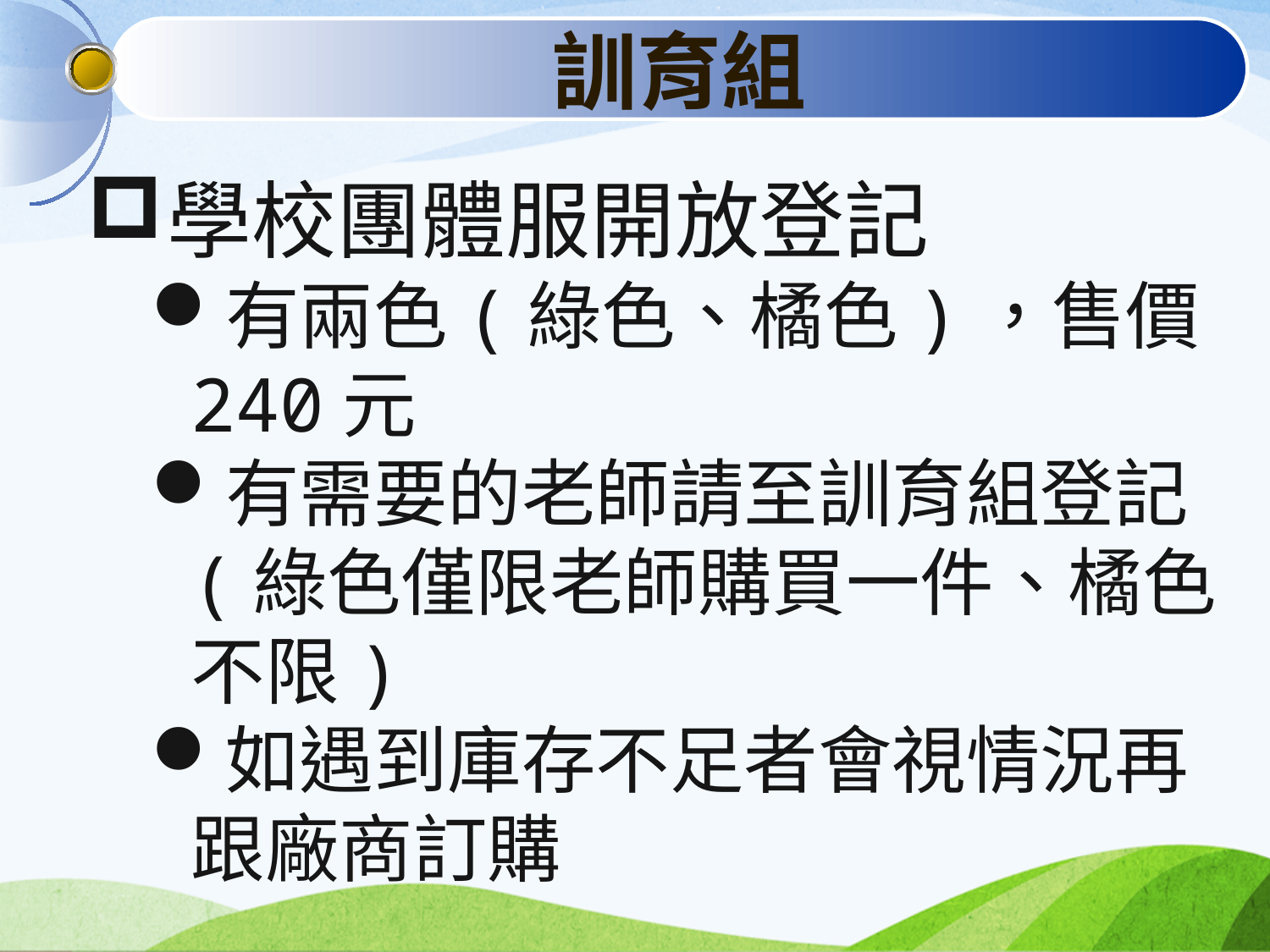

訓育組

學校團體服開放登記
有兩色(綠色、橘色)，售價240元
有需要的老師請至訓育組登記(綠色僅限老師購買一件、橘色不限)
如遇到庫存不足者會視情況再跟廠商訂購